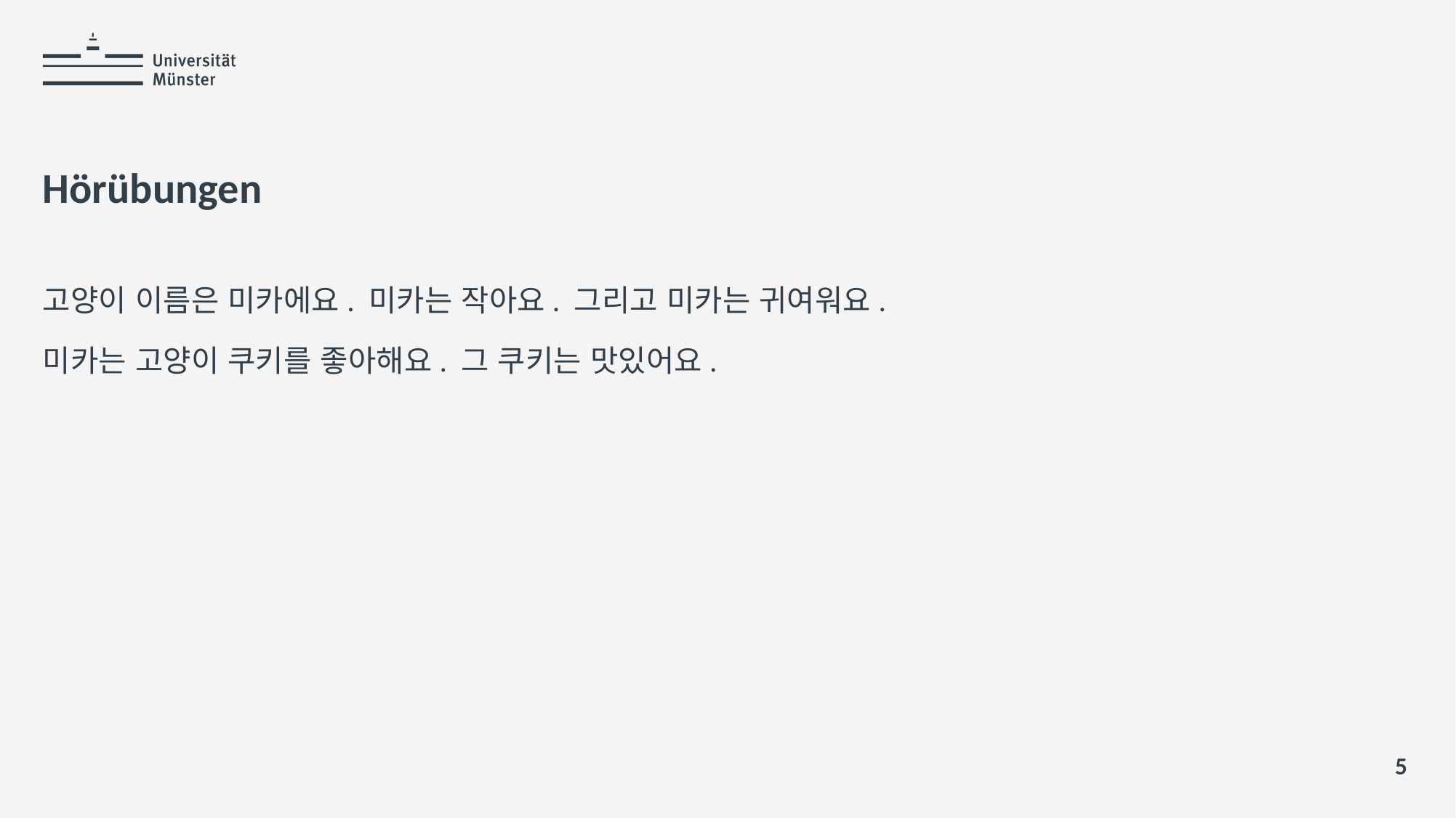

# Hörübungen
고양이 이름은 미카에요. 미카는 작아요. 그리고 미카는 귀여워요.
미카는 고양이 쿠키를 좋아해요. 그 쿠키는 맛있어요.
5